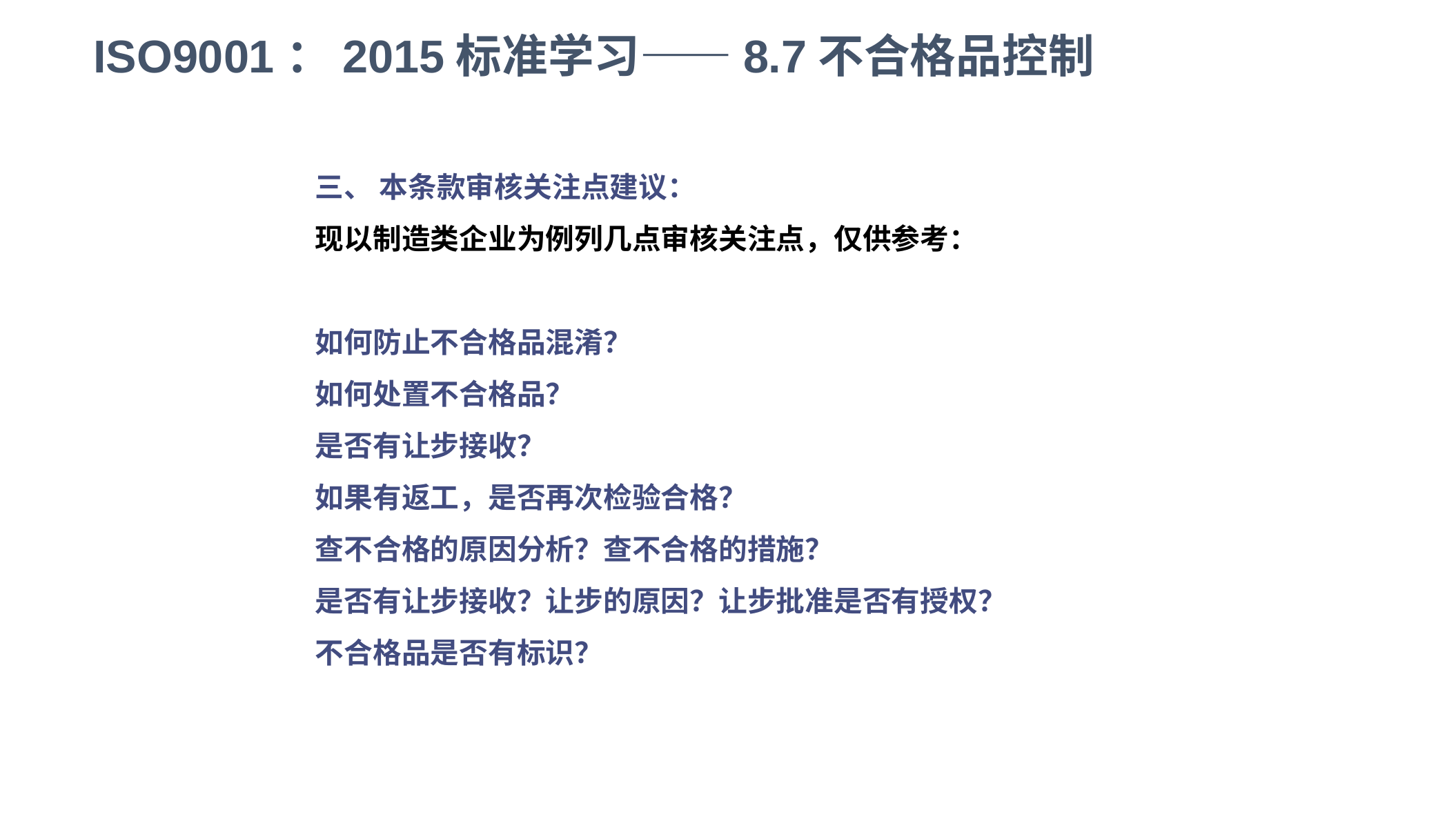

ISO9001：2015标准学习——8.7不合格品控制
三、 本条款审核关注点建议：
现以制造类企业为例列几点审核关注点，仅供参考：

如何防止不合格品混淆？
如何处置不合格品？
是否有让步接收？
如果有返工，是否再次检验合格？
查不合格的原因分析？查不合格的措施？
是否有让步接收？让步的原因？让步批准是否有授权？
不合格品是否有标识？